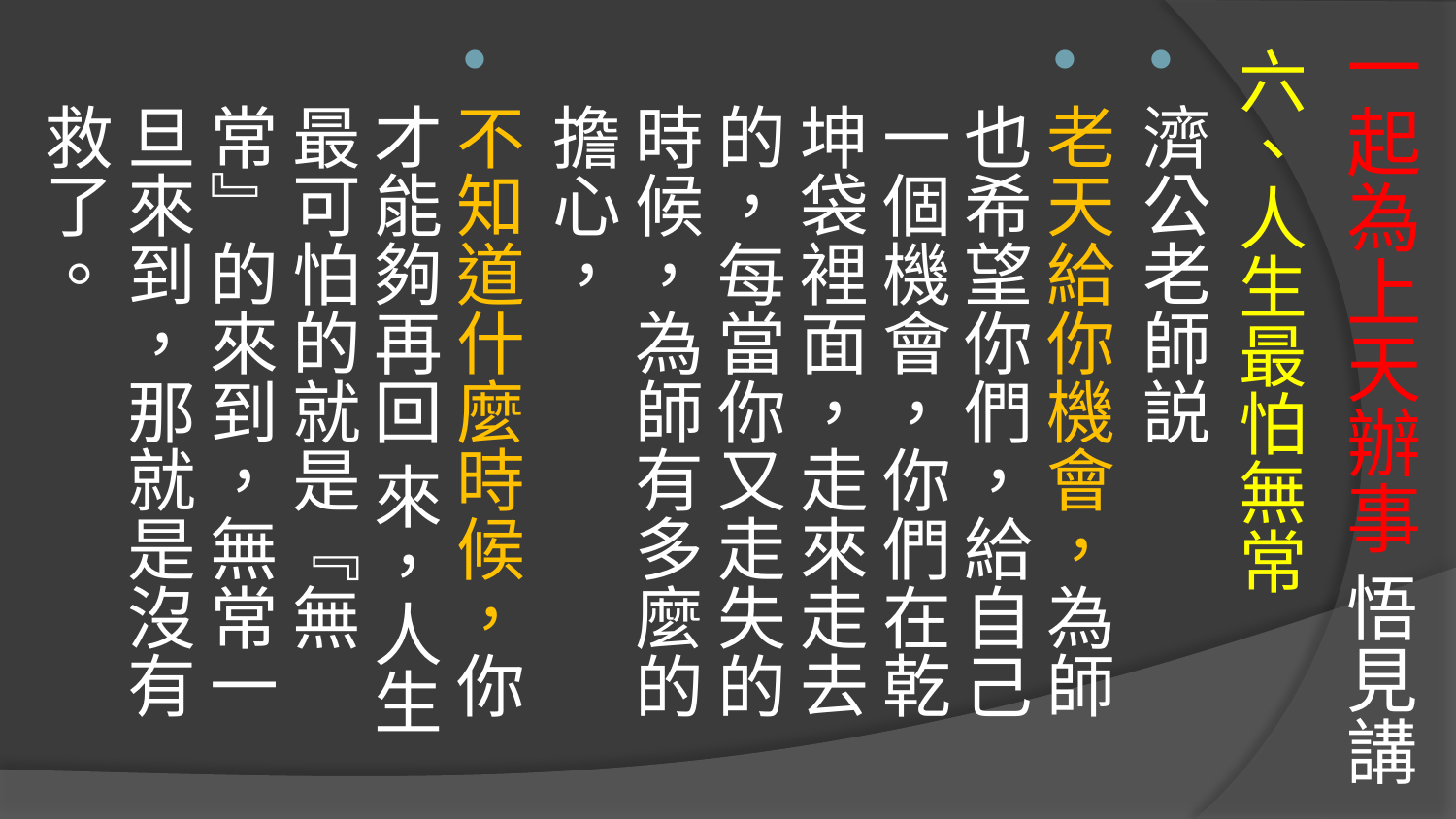

# 一起為上天辦事 悟見講
六、人生最怕無常
濟公老師説
老天給你機會，為師也希望你們，給自己一個機會，你們在乾坤袋裡面，走來走去的，每當你又走失的時候，為師有多麼的擔心，
不知道什麼時候，你才能夠再回 來，人生最可怕的就是『無常』的來到，無常一旦來到，那就是沒有救了。